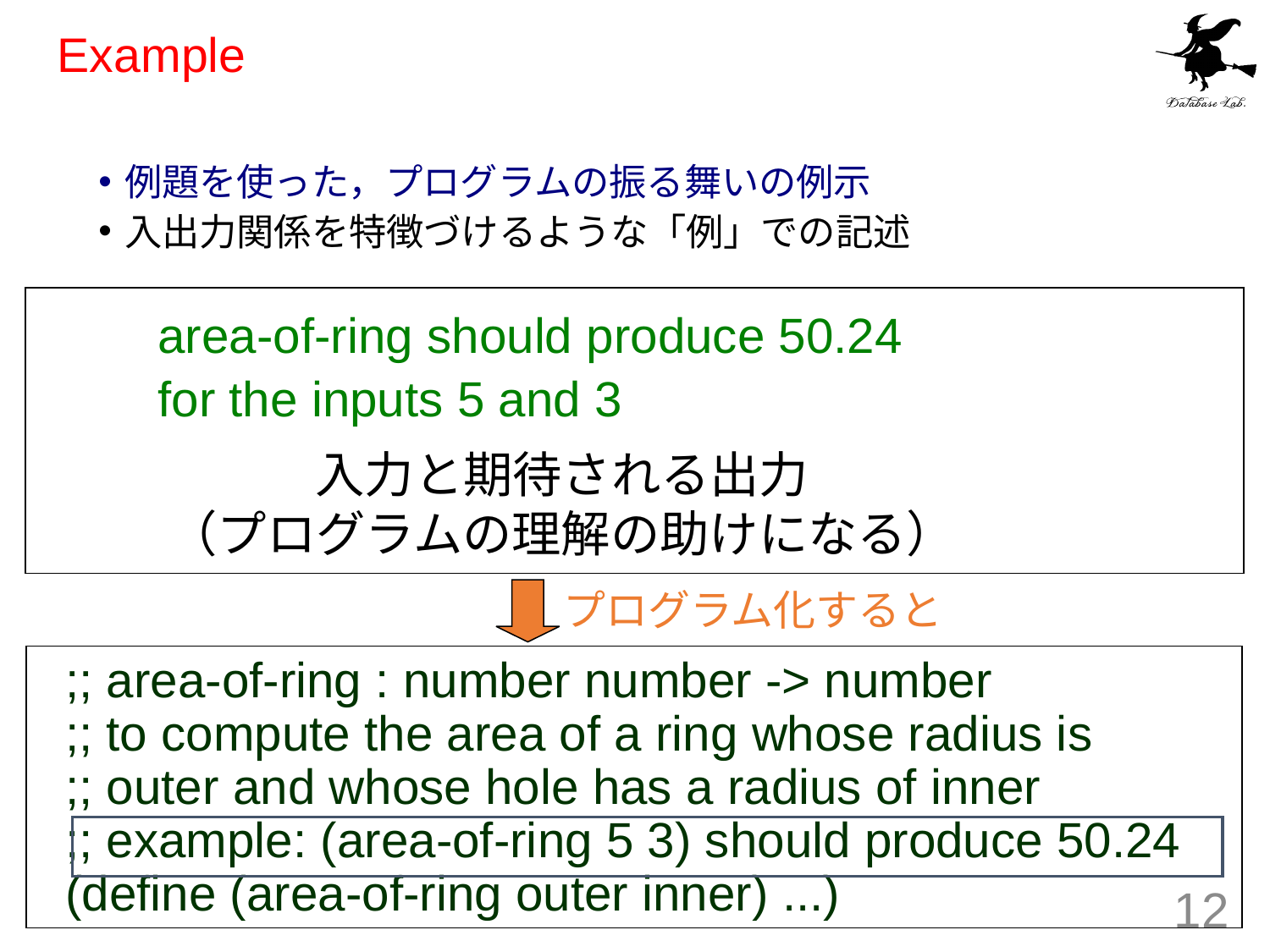

# Example
例題を使った，プログラムの振る舞いの例示
入出力関係を特徴づけるような「例」での記述

area-of-ring should produce 50.24
for the inputs 5 and 3
入力と期待される出力
（プログラムの理解の助けになる）
プログラム化すると

;; area-of-ring : number number -> number
;; to compute the area of a ring whose radius is
;; outer and whose hole has a radius of inner
;; example: (area-of-ring 5 3) should produce 50.24
(define (area-of-ring outer inner) ...)

12